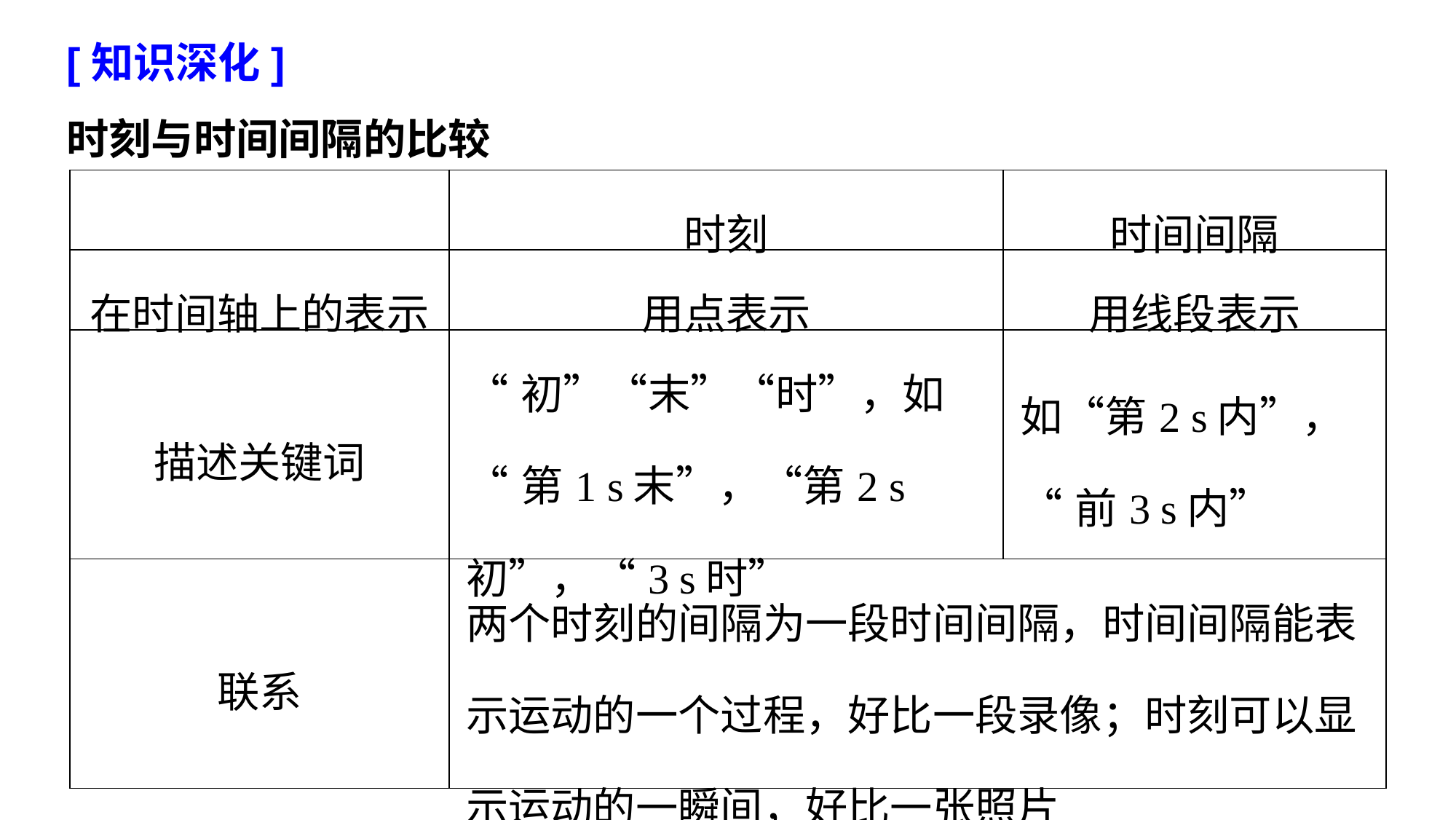

[知识深化]
时刻与时间间隔的比较
|  | 时刻 | 时间间隔 |
| --- | --- | --- |
| 在时间轴上的表示 | 用点表示 | 用线段表示 |
| 描述关键词 | “初”“末”“时”，如 “第1 s末”，“第2 s初”，“3 s时” | 如“第2 s内”， “前3 s内” |
| 联系 | 两个时刻的间隔为一段时间间隔，时间间隔能表示运动的一个过程，好比一段录像；时刻可以显示运动的一瞬间，好比一张照片 |  |